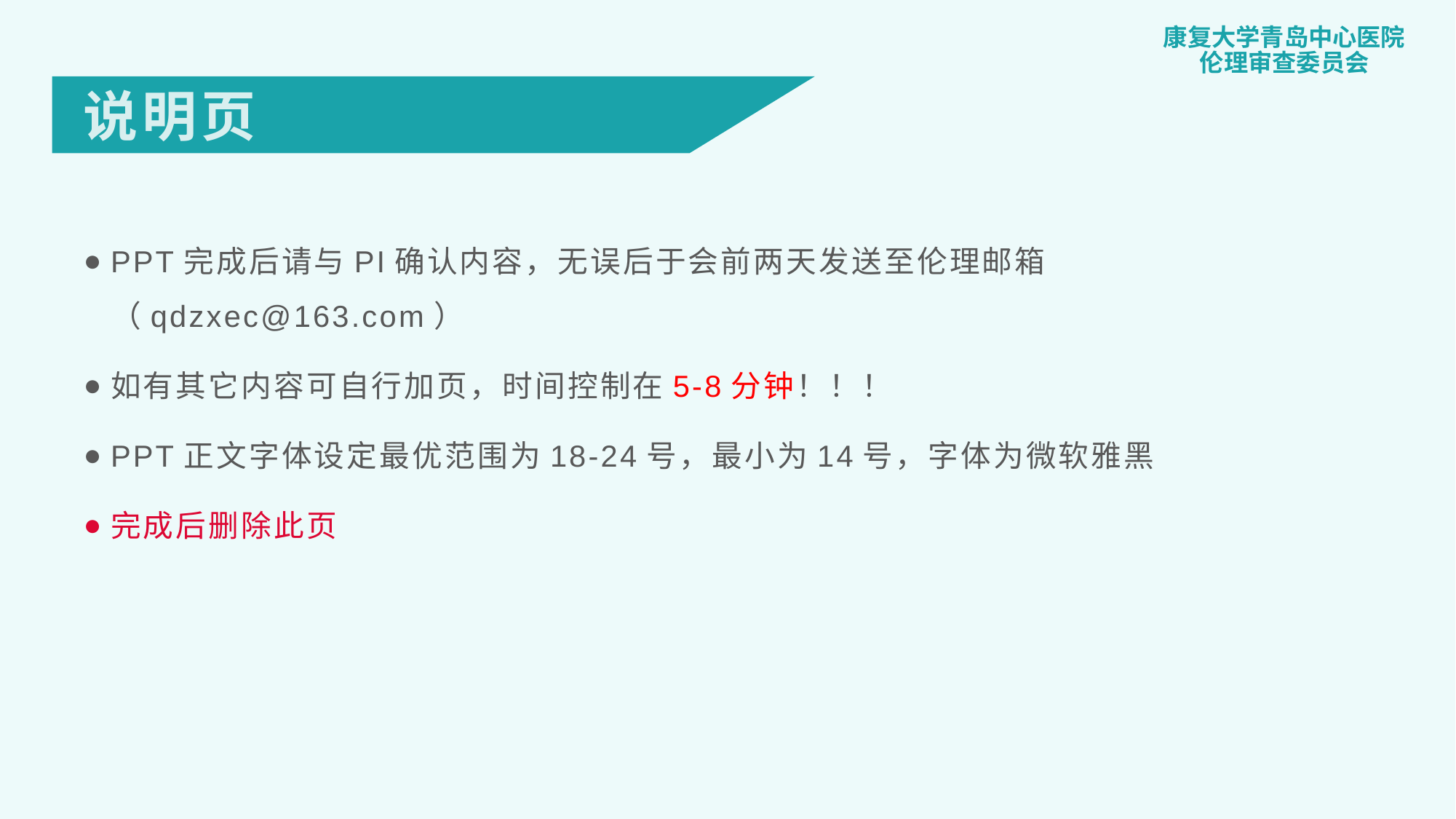

# 说明页
PPT完成后请与PI确认内容，无误后于会前两天发送至伦理邮箱（qdzxec@163.com）
如有其它内容可自行加页，时间控制在5-8分钟！！！
PPT正文字体设定最优范围为18-24号，最小为14号，字体为微软雅黑
完成后删除此页